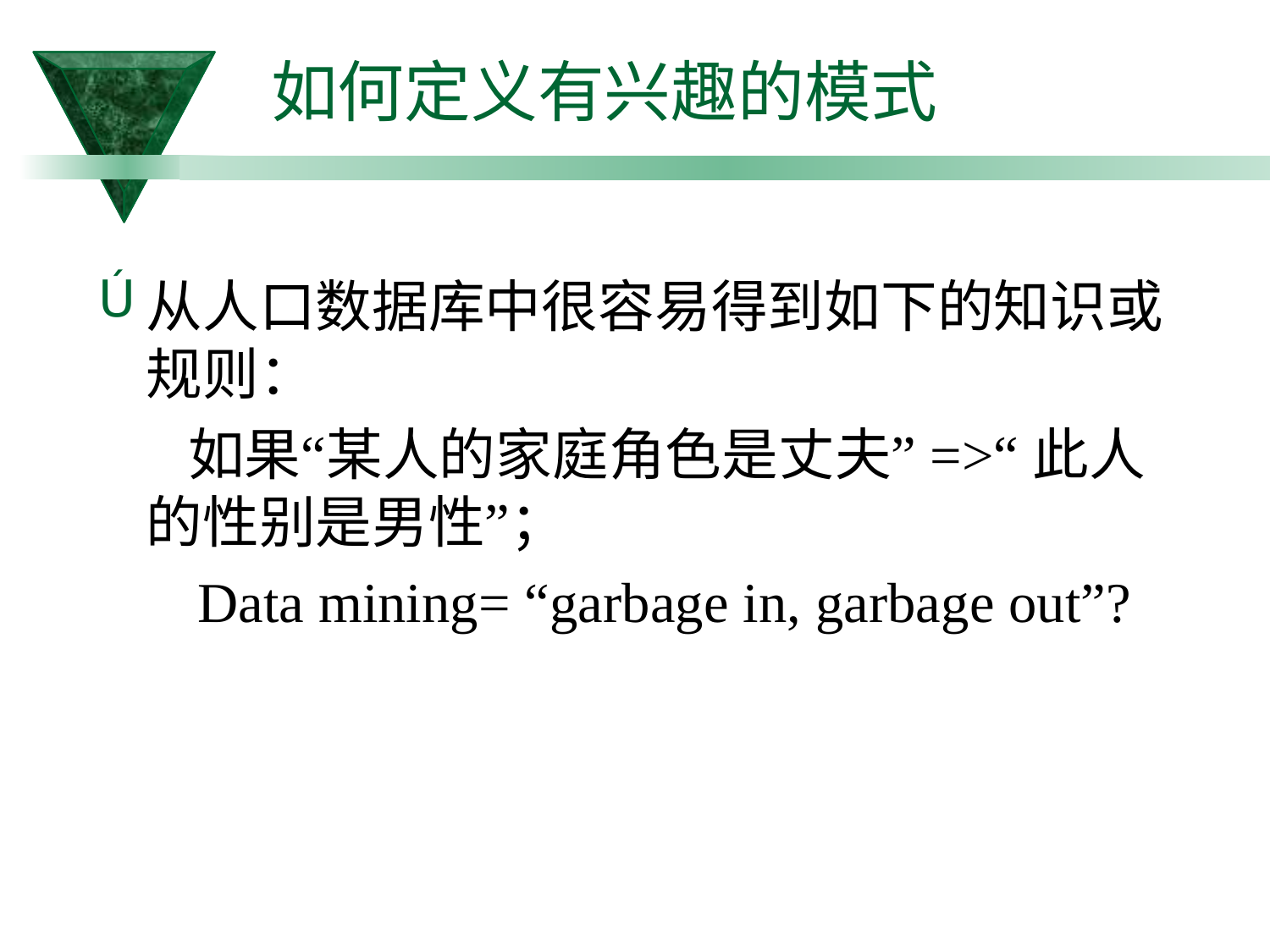

# 如何定义有兴趣的模式

从人口数据库中很容易得到如下的知识或规则：
      如果“某人的家庭角色是丈夫”=>“此人的性别是男性”；
       Data mining= “garbage in, garbage out”?